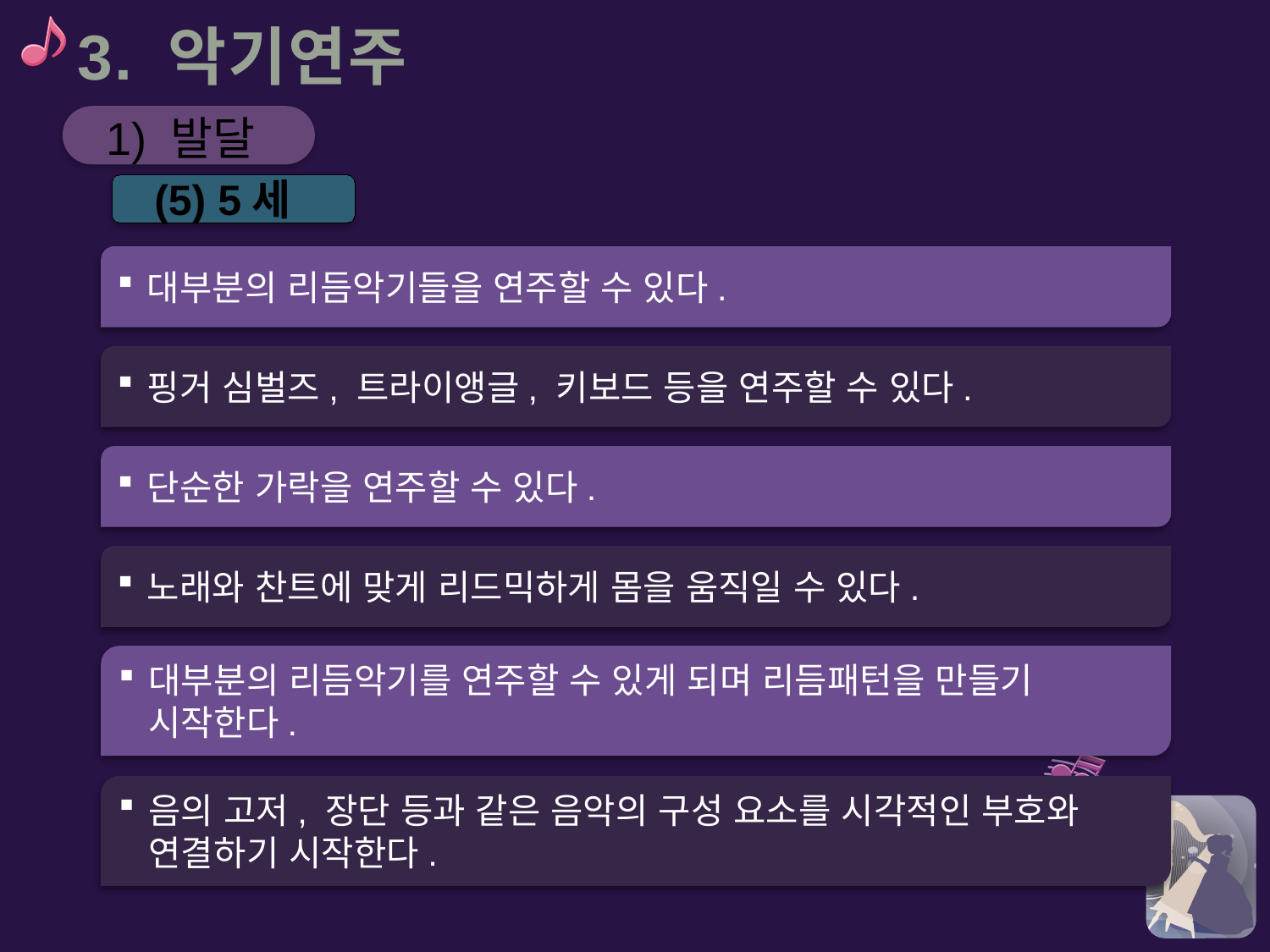

3. 악기연주
1) 발달
(5) 5세
대부분의 리듬악기들을 연주할 수 있다.
핑거 심벌즈, 트라이앵글, 키보드 등을 연주할 수 있다.
단순한 가락을 연주할 수 있다.
노래와 찬트에 맞게 리드믹하게 몸을 움직일 수 있다.
대부분의 리듬악기를 연주할 수 있게 되며 리듬패턴을 만들기 시작한다.
음의 고저, 장단 등과 같은 음악의 구성 요소를 시각적인 부호와 연결하기 시작한다.